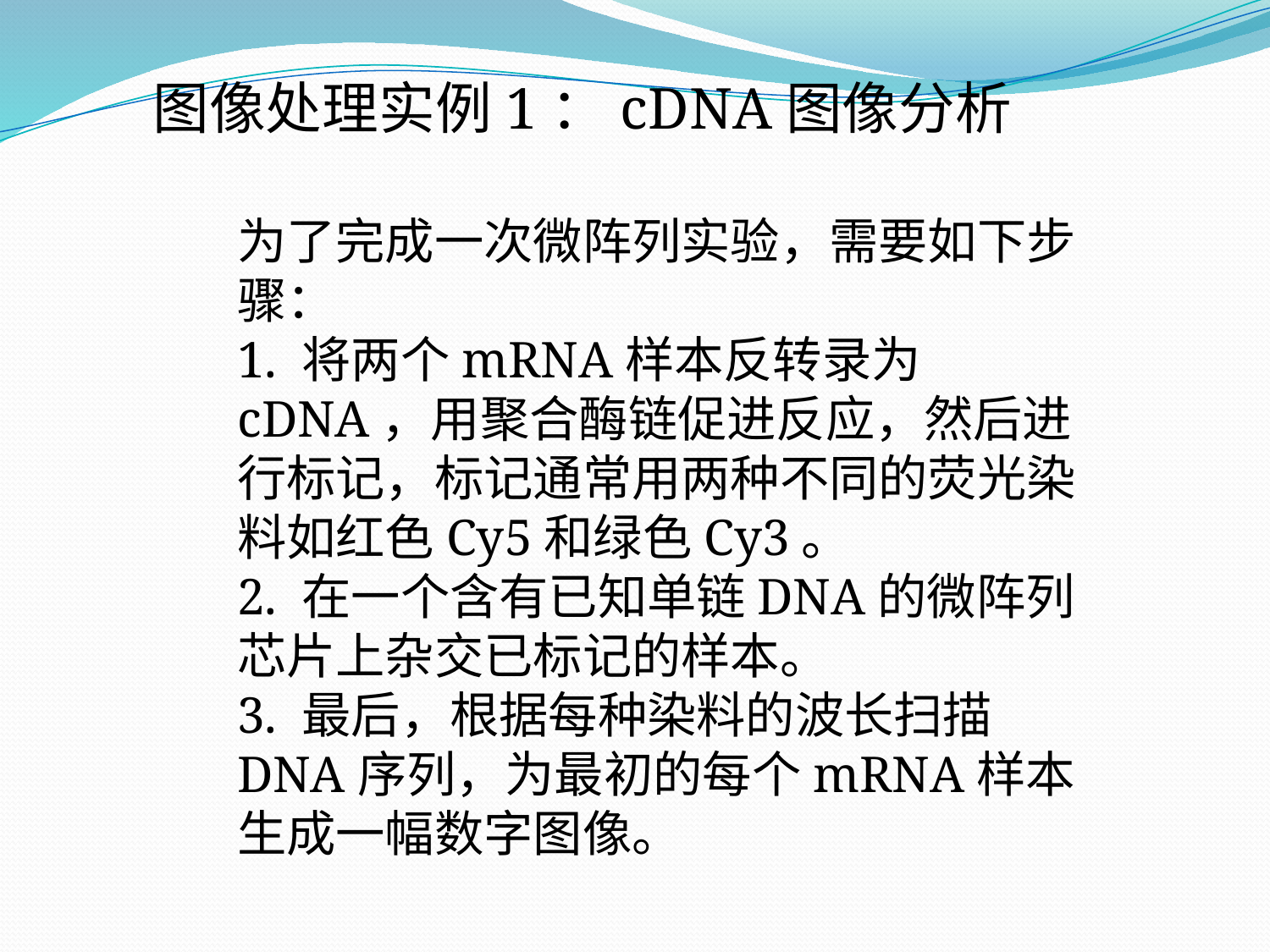

图像处理实例1：cDNA图像分析
为了完成一次微阵列实验，需要如下步骤：
1. 将两个mRNA样本反转录为cDNA，用聚合酶链促进反应，然后进行标记，标记通常用两种不同的荧光染料如红色Cy5和绿色Cy3。
2. 在一个含有已知单链DNA的微阵列芯片上杂交已标记的样本。
3. 最后，根据每种染料的波长扫描DNA序列，为最初的每个mRNA样本生成一幅数字图像。